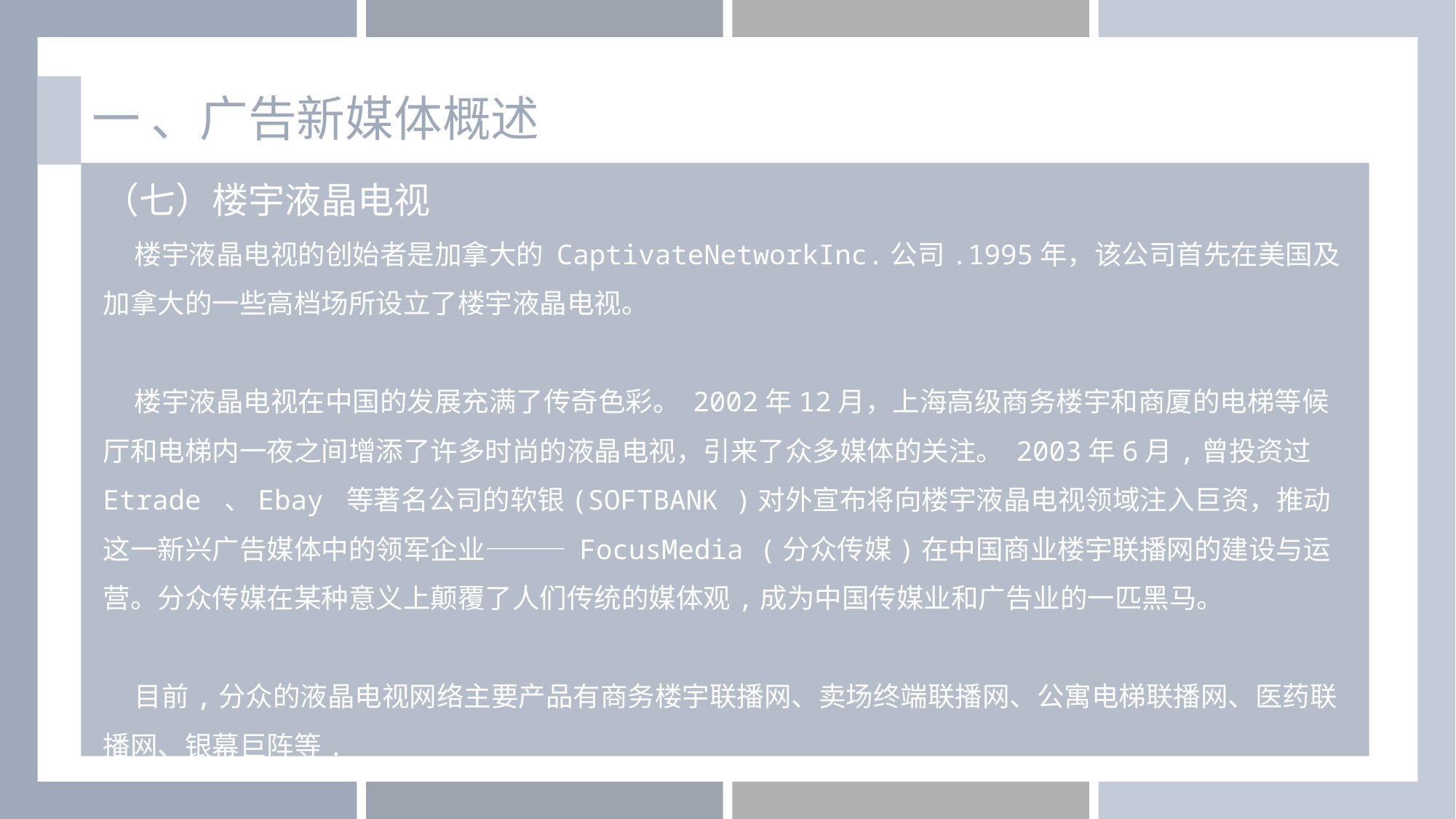

一 、广告新媒体概述
（七）楼宇液晶电视
    楼宇液晶电视的创始者是加拿大的 CaptivateNetworkInc.公司.1995年，该公司首先在美国及加拿大的一些高档场所设立了楼宇液晶电视。

    楼宇液晶电视在中国的发展充满了传奇色彩。 2002年12月，上海高级商务楼宇和商厦的电梯等候厅和电梯内一夜之间增添了许多时尚的液晶电视，引来了众多媒体的关注。 2003年6月,曾投资过 Etrade 、Ebay 等著名公司的软银(SOFTBANK )对外宣布将向楼宇液晶电视领域注入巨资，推动这一新兴广告媒体中的领军企业——— FocusMedia (分众传媒)在中国商业楼宇联播网的建设与运营。分众传媒在某种意义上颠覆了人们传统的媒体观,成为中国传媒业和广告业的一匹黑马。

    目前,分众的液晶电视网络主要产品有商务楼宇联播网、卖场终端联播网、公寓电梯联播网、医药联播网、银幕巨阵等.